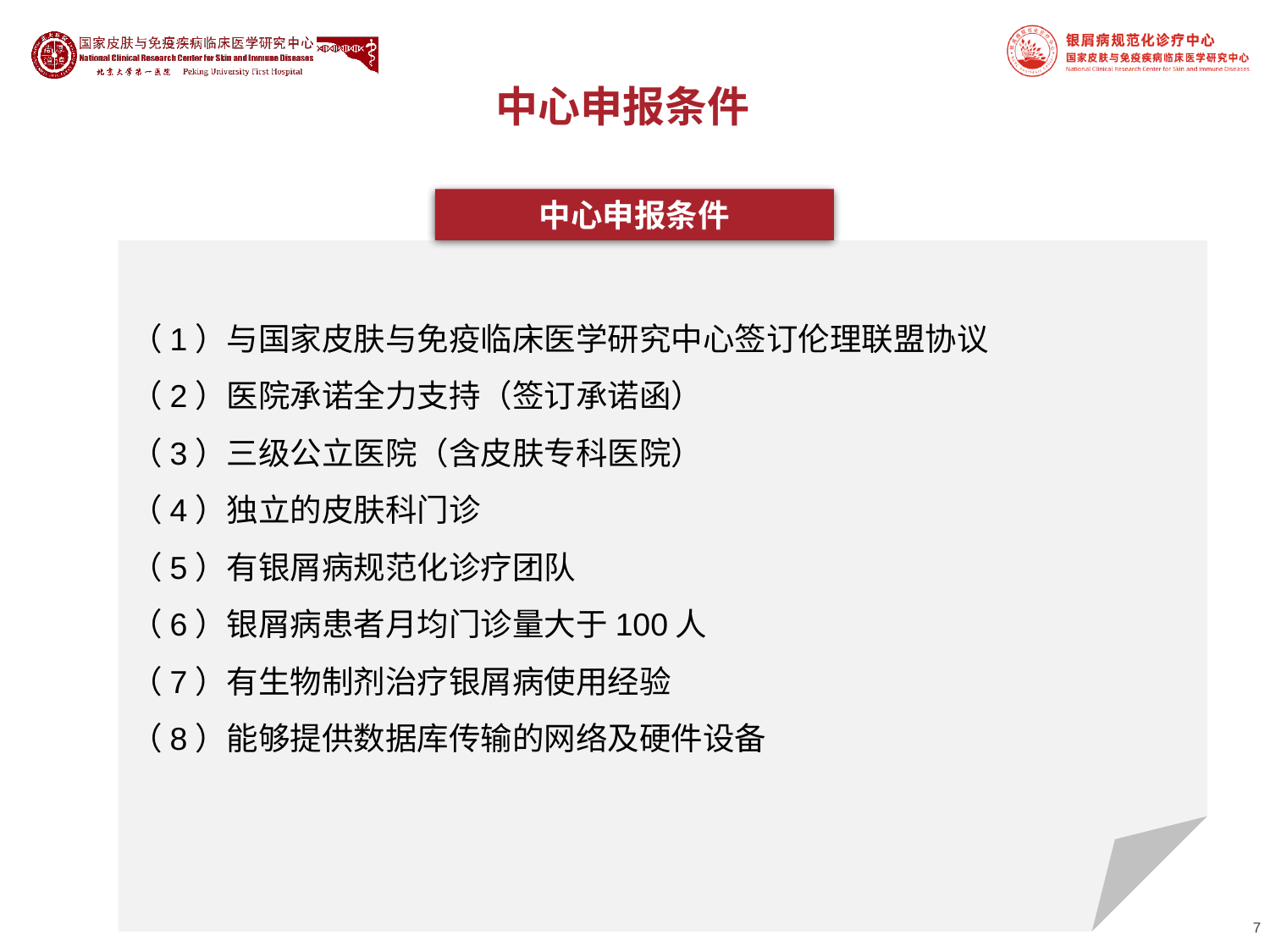

中心申报条件
中心申报条件

（1）与国家皮肤与免疫临床医学研究中心签订伦理联盟协议
（2）医院承诺全力支持（签订承诺函）
（3）三级公立医院（含皮肤专科医院）
（4）独立的皮肤科门诊
（5）有银屑病规范化诊疗团队
（6）银屑病患者月均门诊量大于100人
（7）有生物制剂治疗银屑病使用经验
（8）能够提供数据库传输的网络及硬件设备